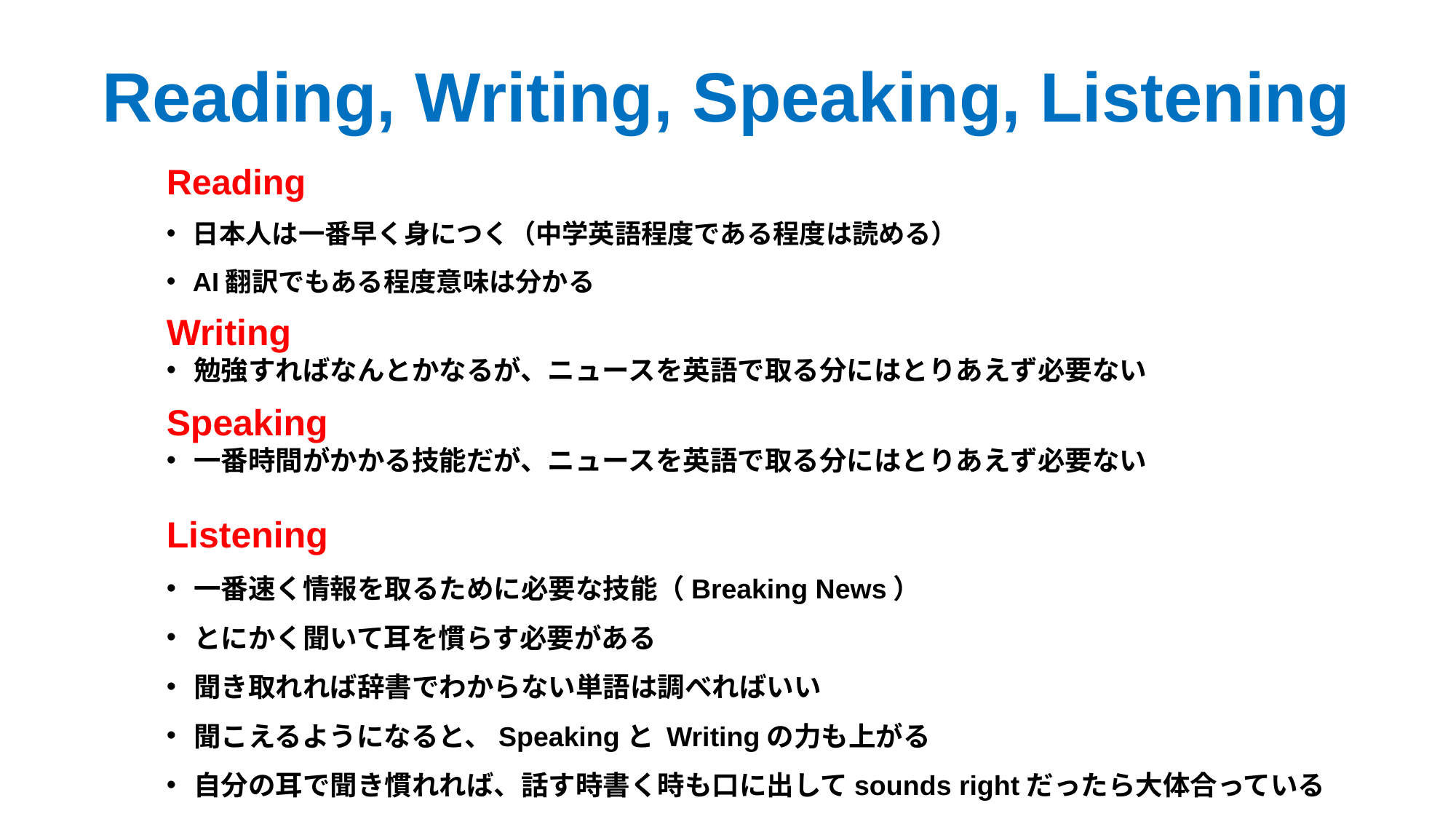

Reading, Writing, Speaking, Listening
Reading
日本人は一番早く身につく（中学英語程度である程度は読める）
AI翻訳でもある程度意味は分かる
Writing
勉強すればなんとかなるが、ニュースを英語で取る分にはとりあえず必要ない
Speaking
一番時間がかかる技能だが、ニュースを英語で取る分にはとりあえず必要ない
Listening
一番速く情報を取るために必要な技能（Breaking News）
とにかく聞いて耳を慣らす必要がある
聞き取れれば辞書でわからない単語は調べればいい
聞こえるようになると、Speakingと Writingの力も上がる
自分の耳で聞き慣れれば、話す時書く時も口に出してsounds rightだったら大体合っている